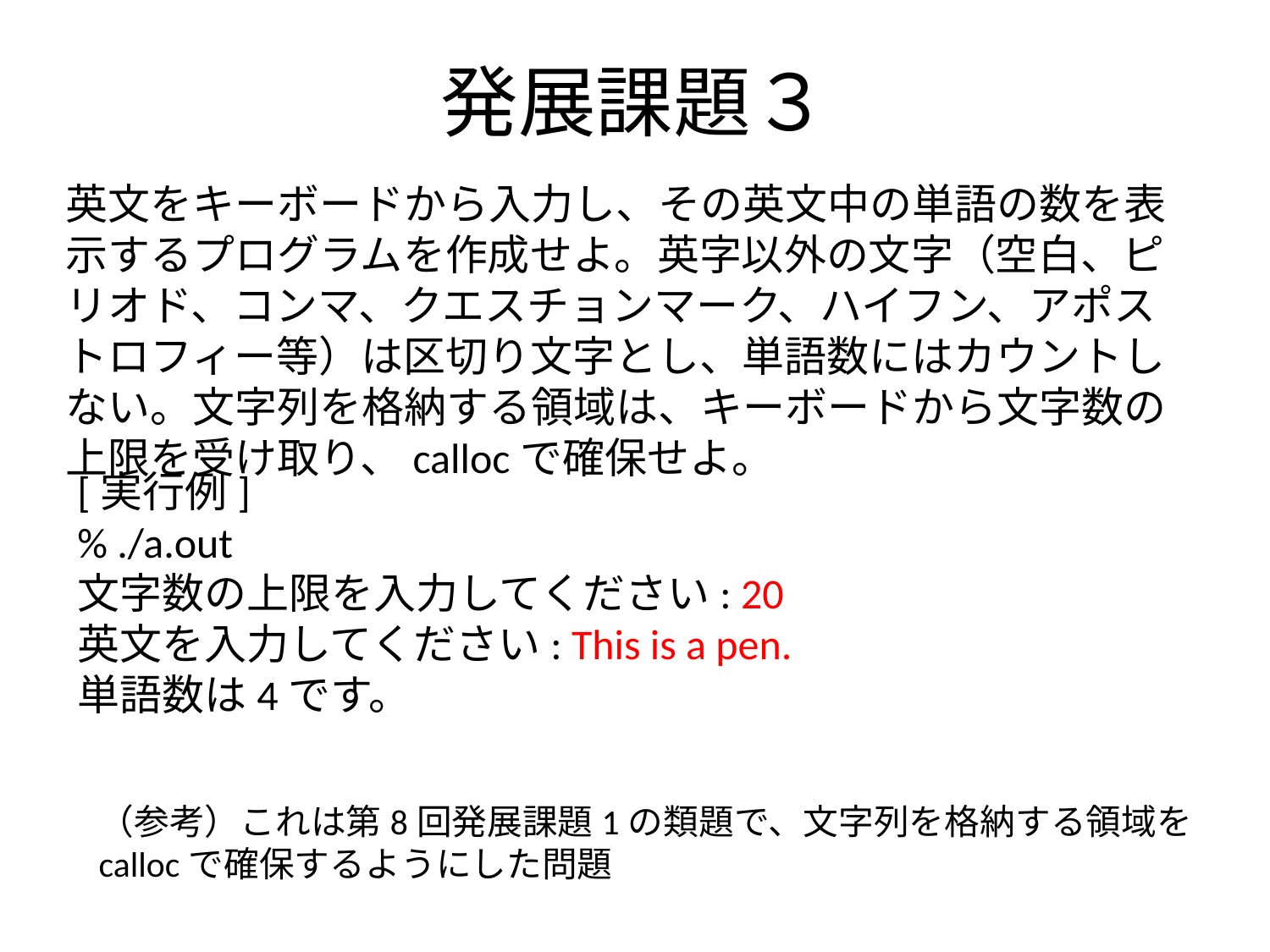

# 発展課題３
英文をキーボードから入力し、その英文中の単語の数を表示するプログラムを作成せよ。英字以外の文字（空白、ピリオド、コンマ、クエスチョンマーク、ハイフン、アポストロフィー等）は区切り文字とし、単語数にはカウントしない。文字列を格納する領域は、キーボードから文字数の上限を受け取り、callocで確保せよ。
[実行例]
% ./a.out
文字数の上限を入力してください: 20
英文を入力してください: This is a pen.
単語数は4です。
（参考）これは第8回発展課題1の類題で、文字列を格納する領域をcallocで確保するようにした問題